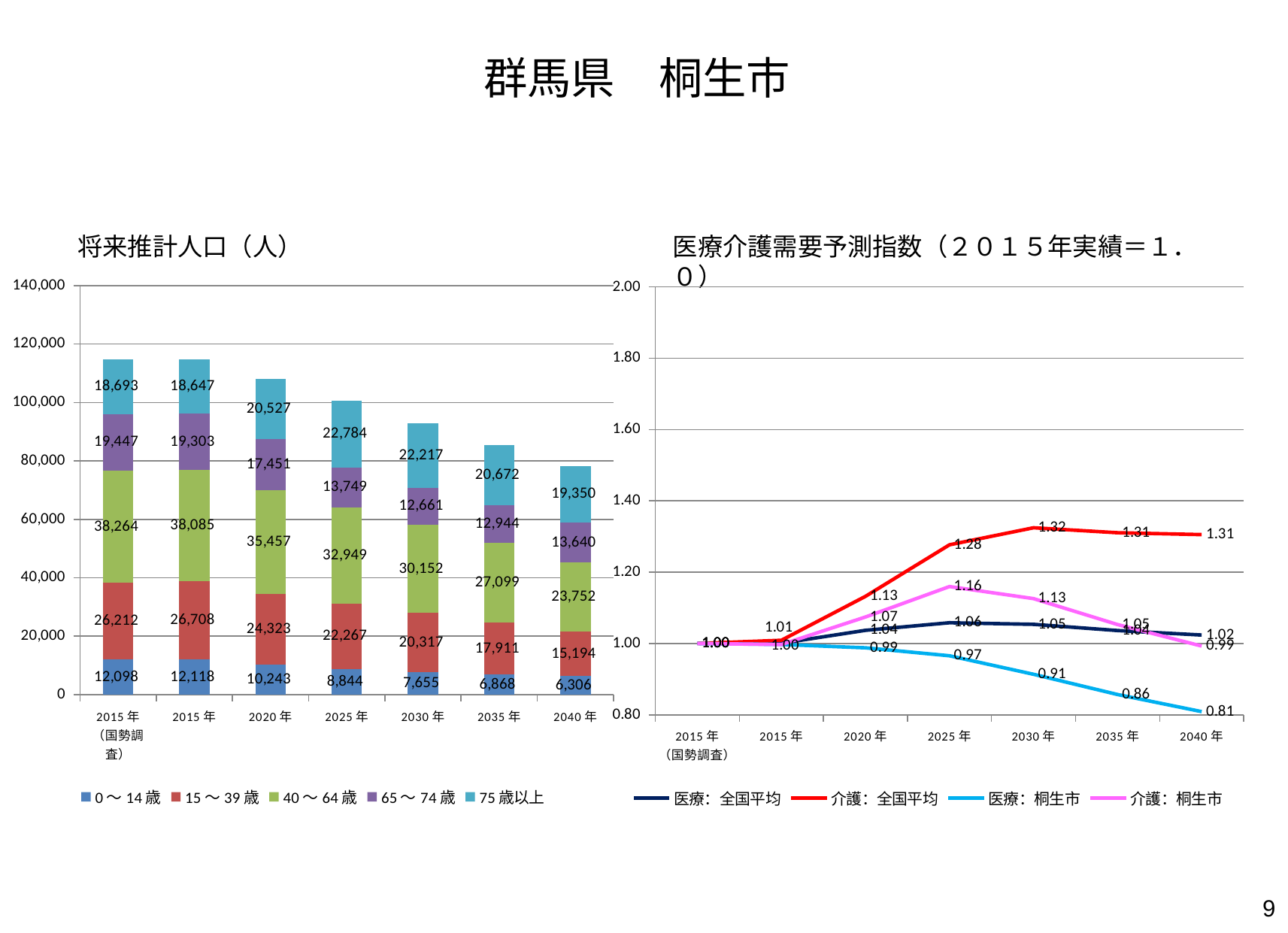

# 群馬県　桐生市
将来推計人口（人）
医療介護需要予測指数（２０１５年実績＝１．０）

### Chart

| Category | 0～14歳 | 15～39歳 | 40～64歳 | 65～74歳 | 75歳以上 |
|---|---|---|---|---|---|
| 2015年
（国勢調査） | 12098.0 | 26212.0 | 38264.0 | 19447.0 | 18693.0 |
| 2015年 | 12118.0 | 26708.0 | 38085.0 | 19303.0 | 18647.0 |
| 2020年 | 10243.0 | 24323.0 | 35457.0 | 17451.0 | 20527.0 |
| 2025年 | 8844.0 | 22267.0 | 32949.0 | 13749.0 | 22784.0 |
| 2030年 | 7655.0 | 20317.0 | 30152.0 | 12661.0 | 22217.0 |
| 2035年 | 6868.0 | 17911.0 | 27099.0 | 12944.0 | 20672.0 |
| 2040年 | 6306.0 | 15194.0 | 23752.0 | 13640.0 | 19350.0 |

### Chart

| Category | 医療：全国平均 | 介護：全国平均 | 医療：桐生市 | 介護：桐生市 |
|---|---|---|---|---|
| 2015年
（国勢調査） | 1.0 | 1.0 | 1.0 | 1.0 |
| 2015年 | 1.0006074720392848 | 1.0089050361776748 | 0.9972402417898344 | 0.9969918207392859 |
| 2020年 | 1.0368168846692272 | 1.1320467941536208 | 0.9878264254911353 | 1.0742092151124694 |
| 2025年 | 1.0581331216521488 | 1.2765544333111372 | 0.9654690437138328 | 1.1595431953151683 |
| 2030年 | 1.0536675723517073 | 1.3245394120809264 | 0.9136135785632671 | 1.1257311980188496 |
| 2035年 | 1.0361428747104418 | 1.3106139647888135 | 0.8568162341970439 | 1.0530033697030579 |
| 2040年 | 1.0236067591232592 | 1.3053202779930246 | 0.8088660112048948 | 0.9927459604557525 |
9